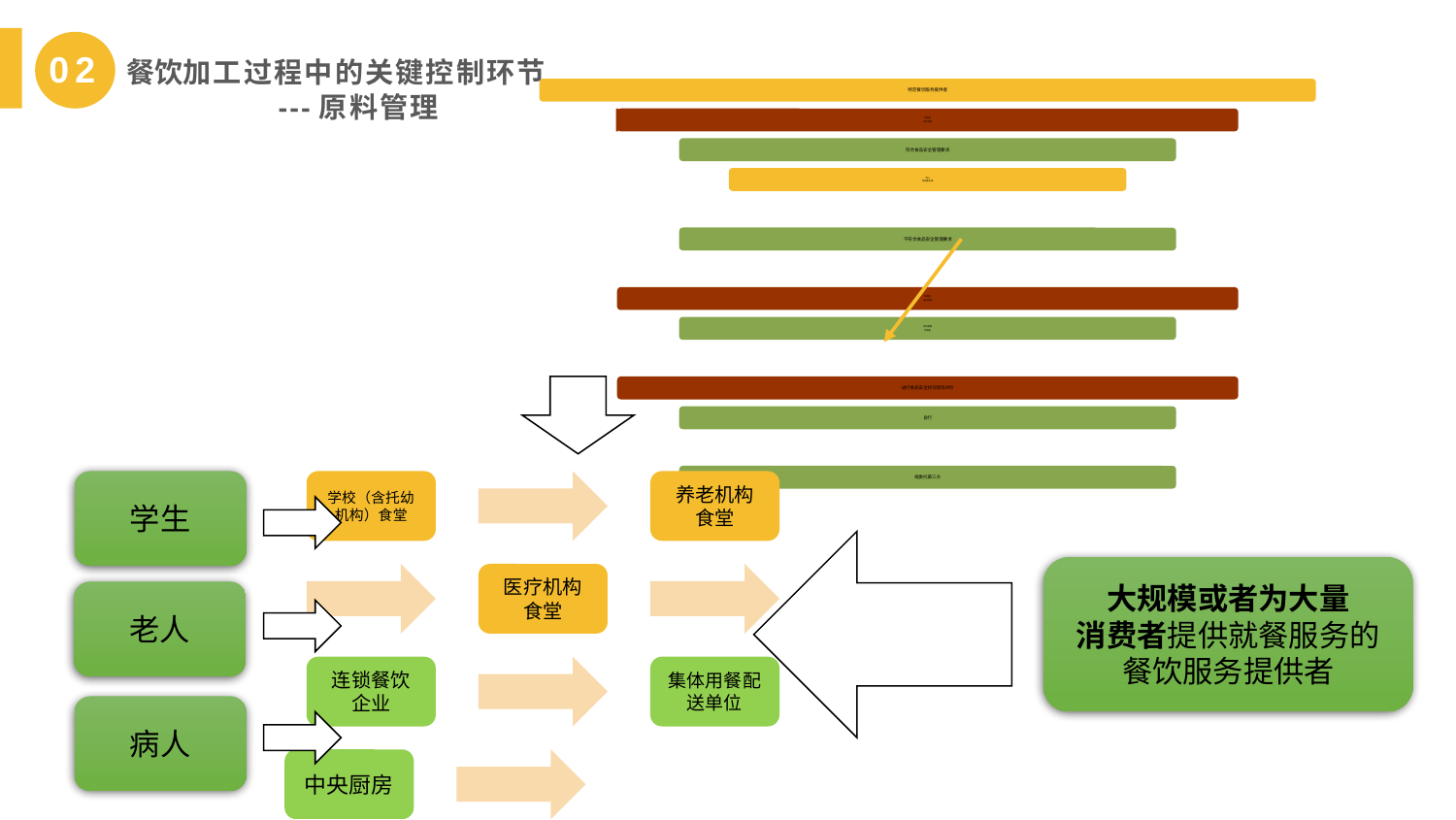

02 餐饮加工过程中的关键控制环节
                          ---原料管理

特定餐饮服务提供者
供货者
评价机制
符合食品安全管理要求
列入
供货者名单
不符合食品安全管理要求
供货者
退出机制
及时更换
供货者
进行食品安全状况现场评价
自行
或委托第三方

学生
学校（含托幼机构）食堂
养老机构食堂
医疗机构食堂
连锁餐饮企业
集体用餐配送单位
中央厨房

大规模或者为大量
消费者提供就餐服务的
餐饮服务提供者
老人

病人